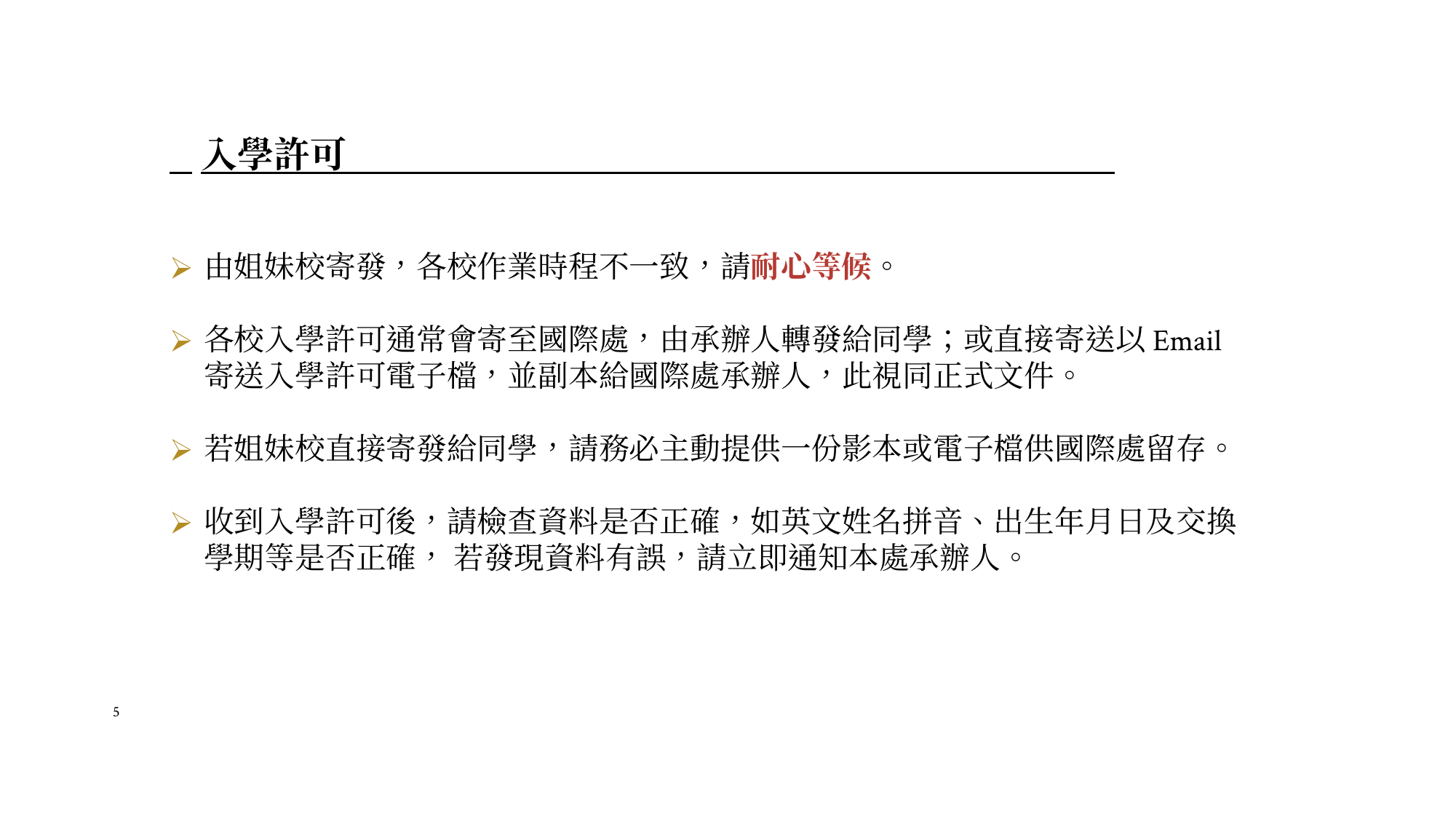

入學許可
由姐妹校寄發，各校作業時程不一致，請耐心等候。

各校入學許可通常會寄至國際處，由承辦人轉發給同學；或直接寄送以Email寄送入學許可電子檔，並副本給國際處承辦人，此視同正式文件。

若姐妹校直接寄發給同學，請務必主動提供一份影本或電子檔供國際處留存。

收到入學許可後，請檢查資料是否正確，如英文姓名拼音、出生年月日及交換學期等是否正確， 若發現資料有誤，請立即通知本處承辦人。

5